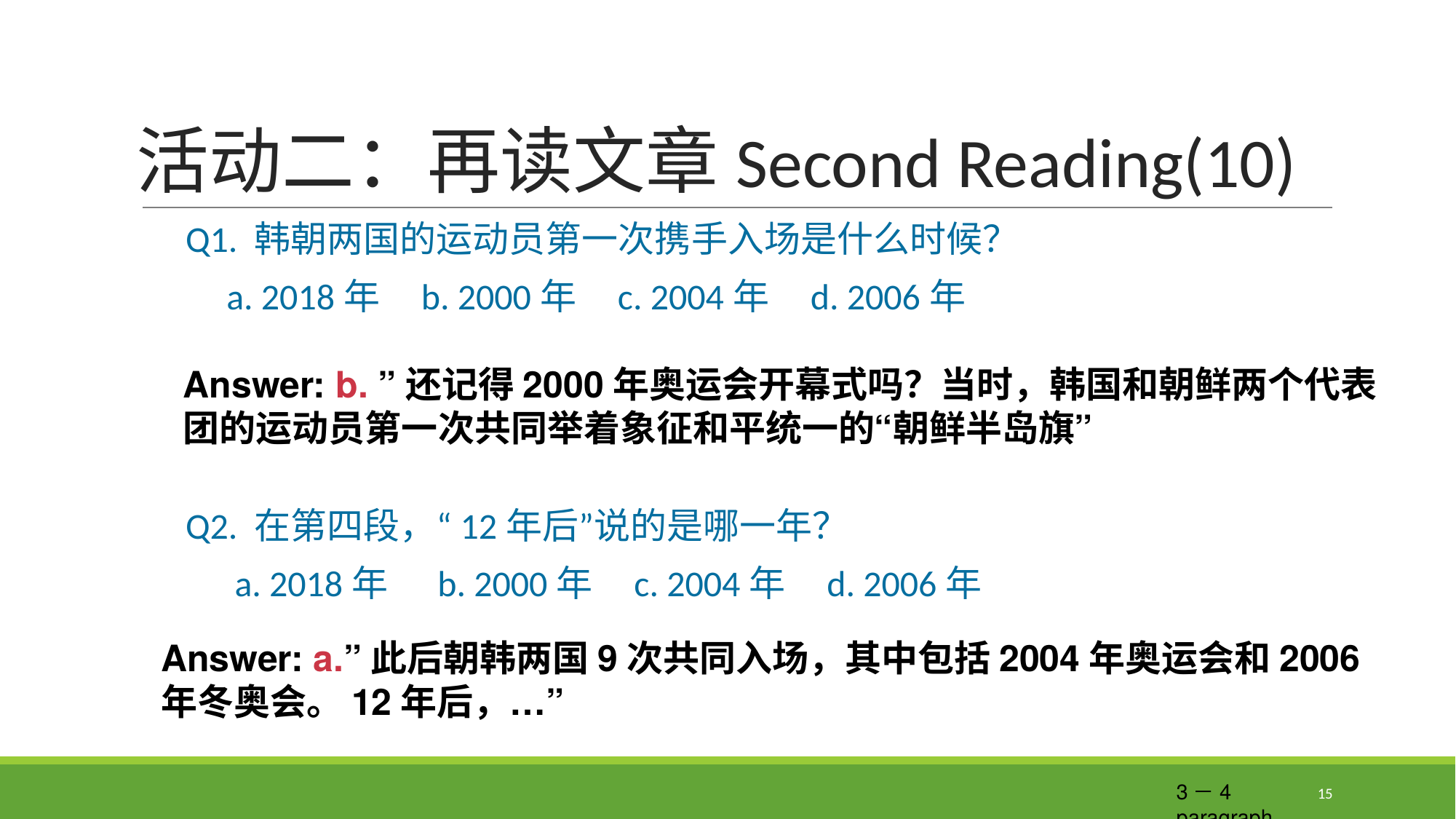

# 活动二：再读文章Second Reading(10)
Q1. 韩朝两国的运动员第一次携手入场是什么时候？
     a. 2018年    b. 2000年    c. 2004年    d. 2006年

Q2. 在第四段，“12年后”说的是哪一年？
      a. 2018年     b. 2000年    c. 2004年    d. 2006年

Answer: b. ”还记得2000年奥运会开幕式吗？当时，韩国和朝鲜两个代表团的运动员第一次共同举着象征和平统一的“朝鲜半岛旗”
Answer: a.”此后朝韩两国9次共同入场，其中包括2004年奥运会和2006年冬奥会。12年后，…”
3－4 paragraph
15